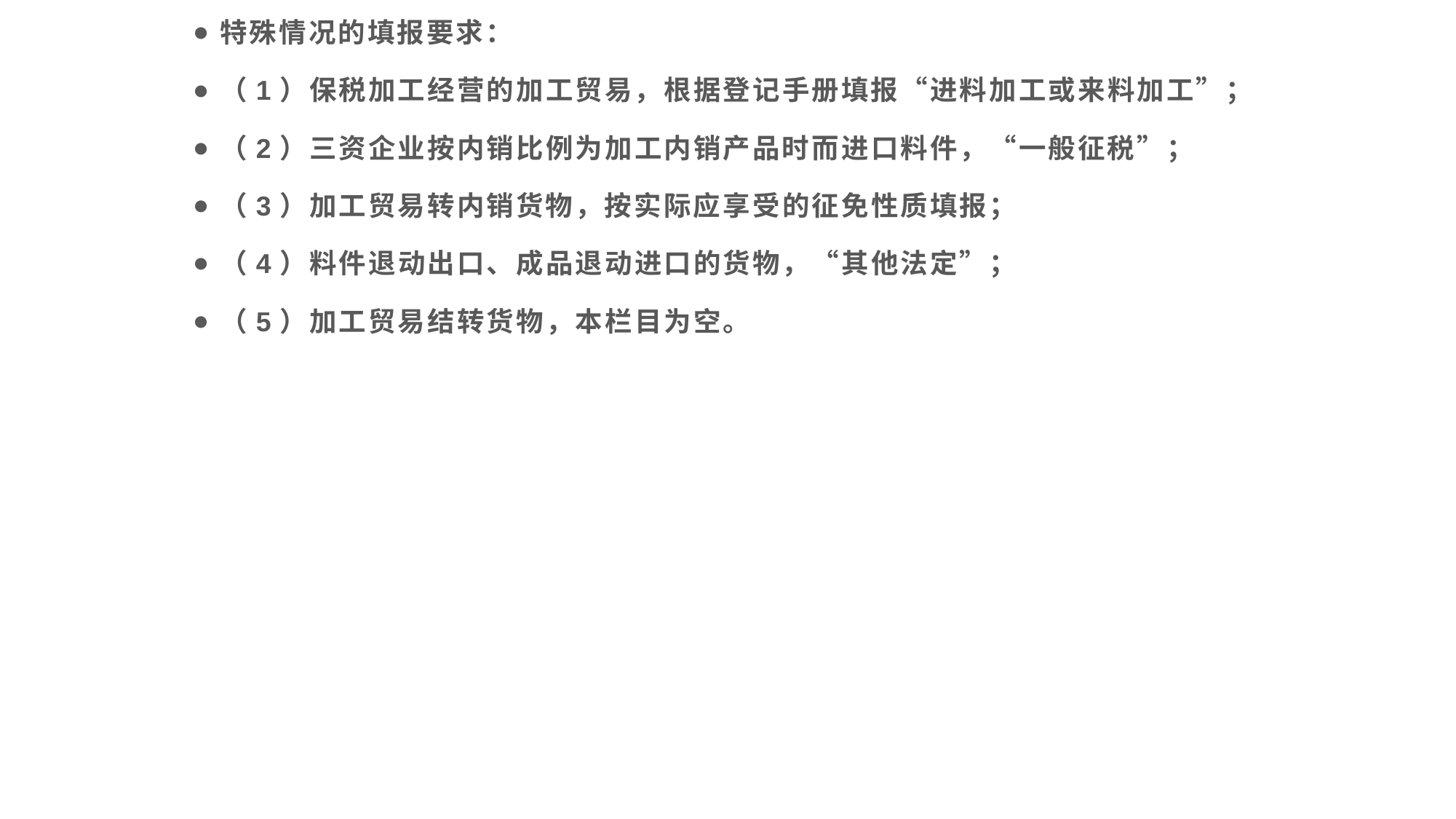

特殊情况的填报要求：
（1）保税加工经营的加工贸易，根据登记手册填报“进料加工或来料加工”；
（2）三资企业按内销比例为加工内销产品时而进口料件，“一般征税”；
（3）加工贸易转内销货物，按实际应享受的征免性质填报；
（4）料件退动出口、成品退动进口的货物，“其他法定”；
（5）加工贸易结转货物，本栏目为空。